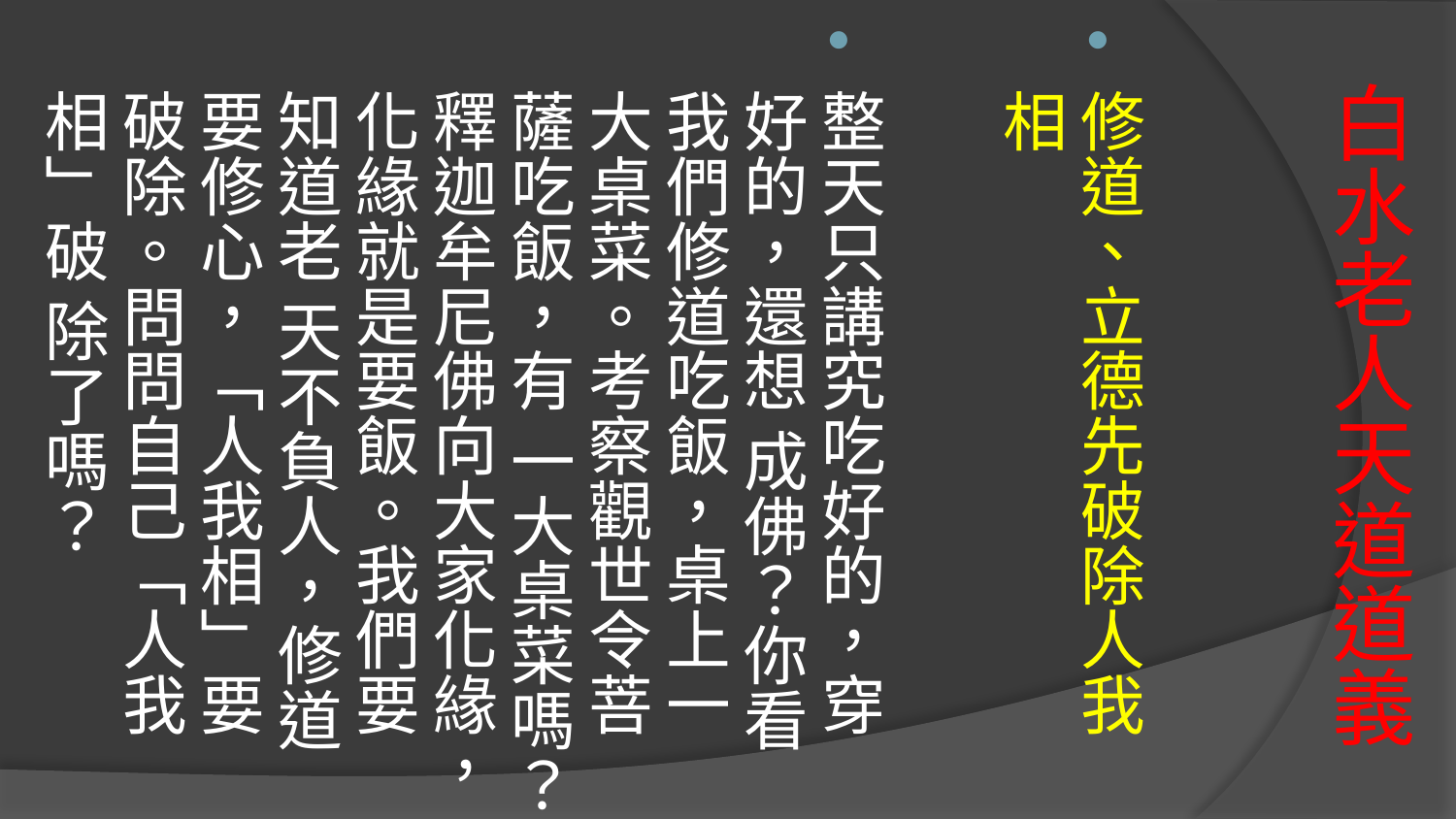

修道、立德先破除人我相

整天只講究吃好的，穿好的，還想 成佛？你看我們修道吃飯，桌上一大桌菜。考察觀世令菩薩吃飯，有 一大桌菜嗎？釋迦牟尼佛向大家化緣，化緣就是要飯。我們要知道老 天不負人，修道要修心，「人我相」要破除。問問自己「人我相」破 除了嗎？
# 白水老人天道道義